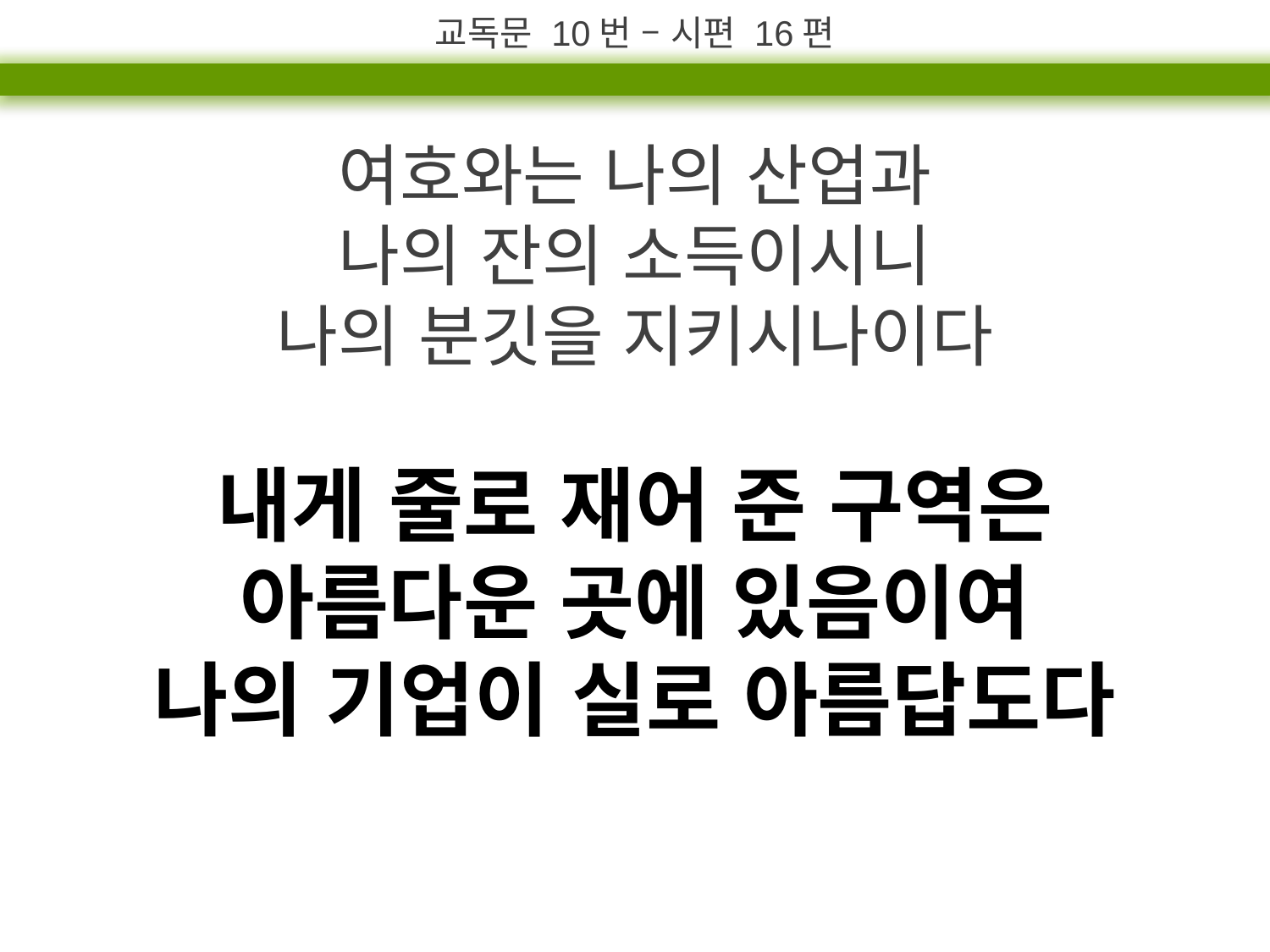

교독문 10번 – 시편 16편

여호와는 나의 산업과
나의 잔의 소득이시니
나의 분깃을 지키시나이다
내게 줄로 재어 준 구역은
아름다운 곳에 있음이여
나의 기업이 실로 아름답도다